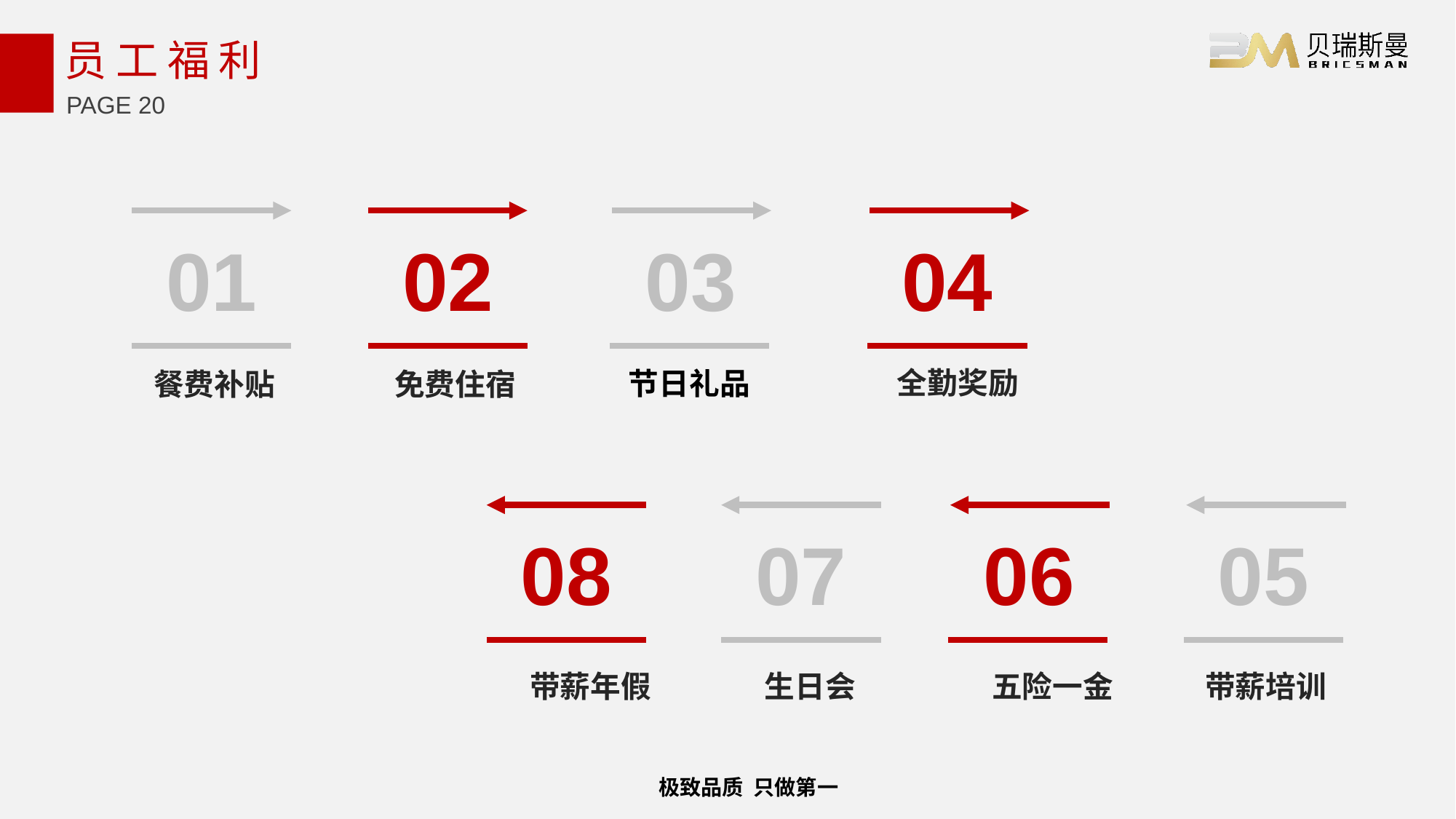

# 员工福利
01
02
03
04
全勤奖励
节日礼品

免费住宿
餐费补贴
08
07
06
05
带薪年假
生日会
五险一金
带薪培训